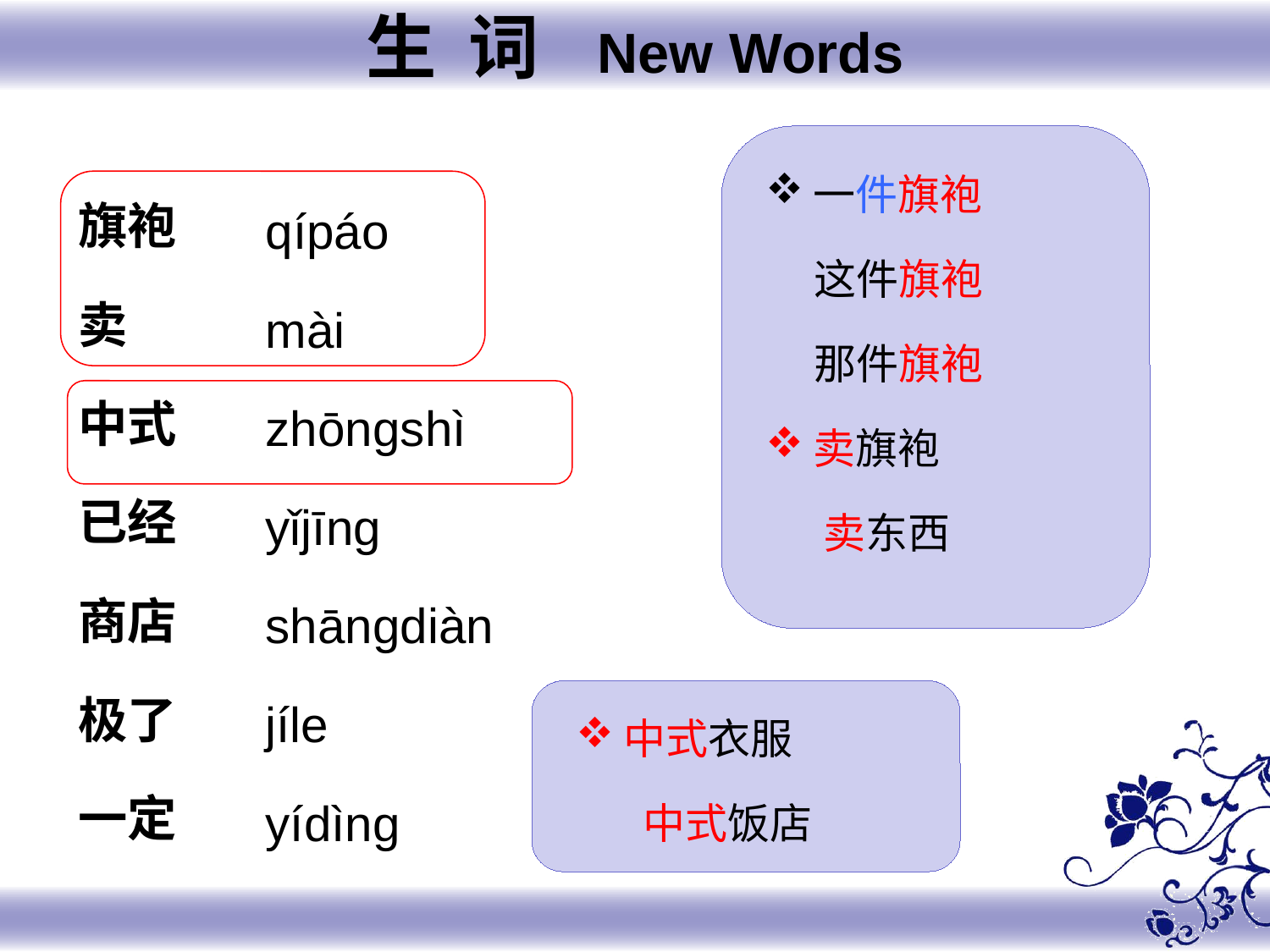

生  词   New Words

一件旗袍
    这件旗袍
    那件旗袍
卖旗袍
     卖东西

旗袍
卖
中式
已经
商店
极了
一定
qípáo
mài
zhōnɡshì
yǐjīnɡ
shānɡdiàn
jíle
yídìnɡ

中式衣服
      中式饭店